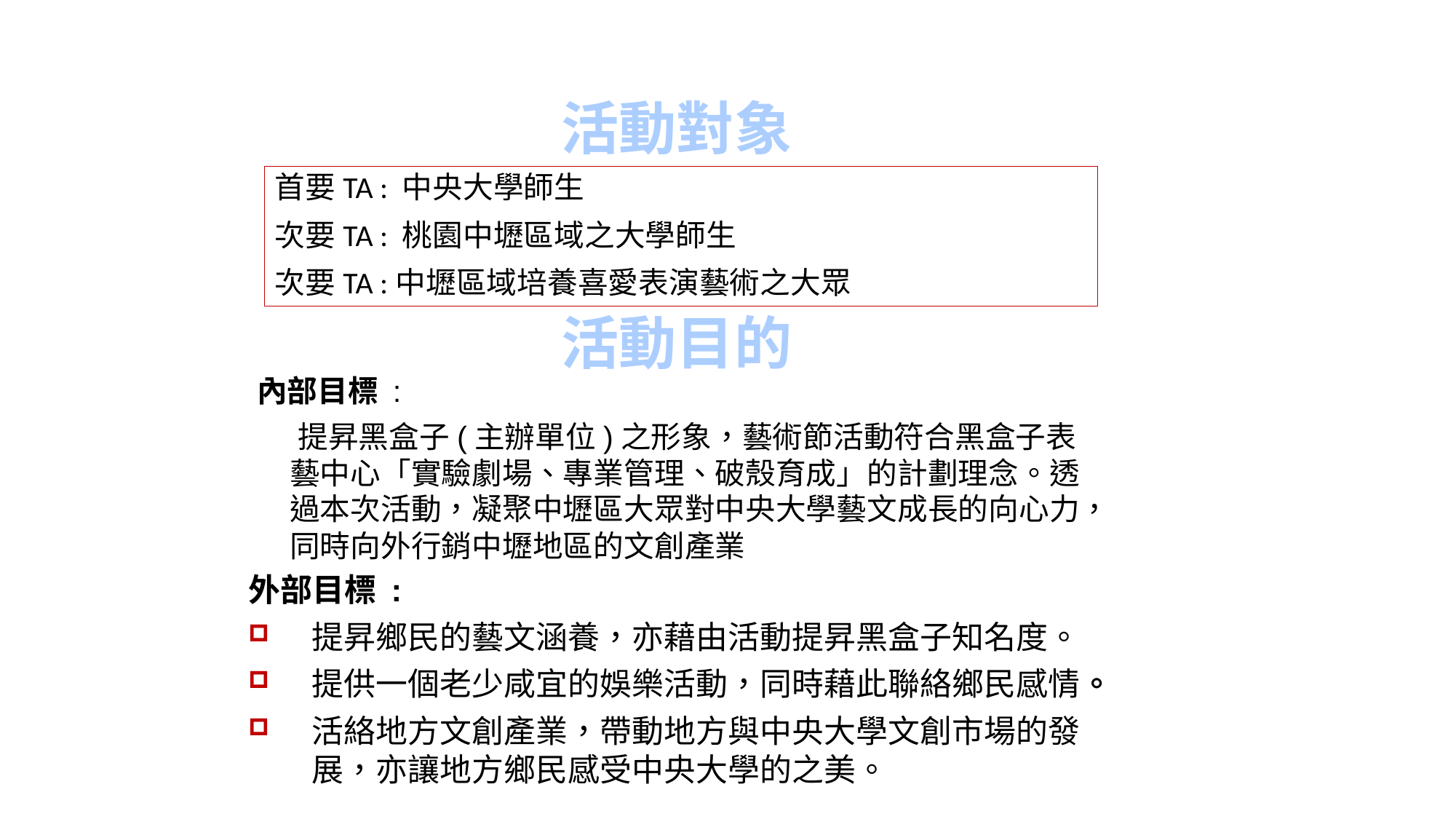

活動對象
首要TA : 中央大學師生
次要TA : 桃園中壢區域之大學師生
次要TA :中壢區域培養喜愛表演藝術之大眾
活動目的
內部目標 :
     提昇黑盒子(主辦單位)之形象，藝術節活動符合黑盒子表藝中心「實驗劇場、專業管理、破殼育成」的計劃理念。透過本次活動，凝聚中壢區大眾對中央大學藝文成長的向心力，同時向外行銷中壢地區的文創產業
外部目標 :
提昇鄉民的藝文涵養，亦藉由活動提昇黑盒子知名度。
提供一個老少咸宜的娛樂活動，同時藉此聯絡鄉民感情。
活絡地方文創產業，帶動地方與中央大學文創市場的發展，亦讓地方鄉民感受中央大學的之美。